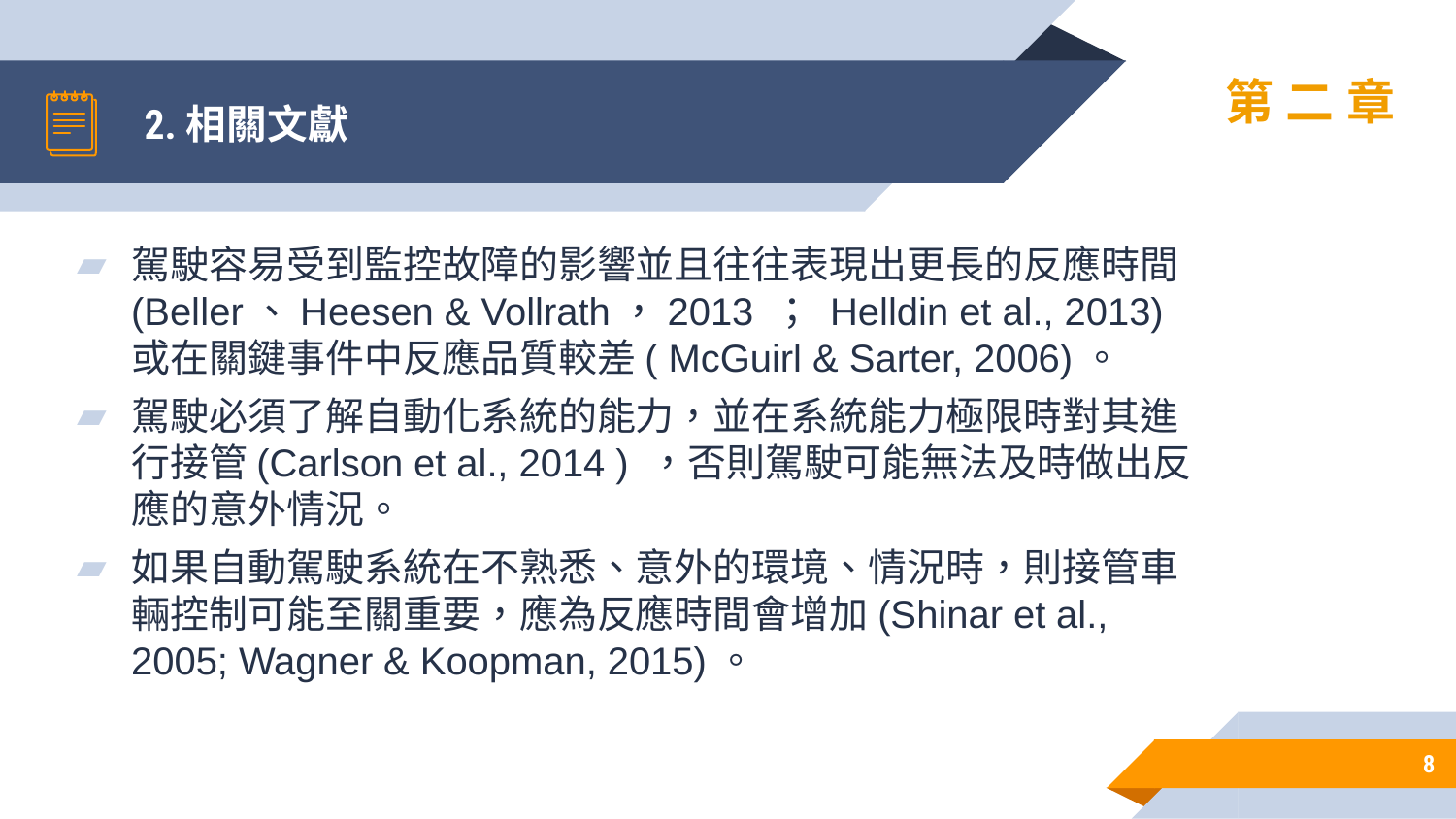

# 2.相關文獻
第二章

駕駛容易受到監控故障的影響並且往往表現出更長的反應時間(Beller、Heesen & Vollrath，2013 ； Helldin et al., 2013)或在關鍵事件中反應品質較差( McGuirl & Sarter, 2006)。
駕駛必須了解自動化系統的能力，並在系統能力極限時對其進行接管(Carlson et al., 2014 ) ，否則駕駛可能無法及時做出反應的意外情況。
如果自動駕駛系統在不熟悉、意外的環境、情況時，則接管車輛控制可能至關重要，應為反應時間會增加(Shinar et al., 2005; Wagner & Koopman, 2015)。

8